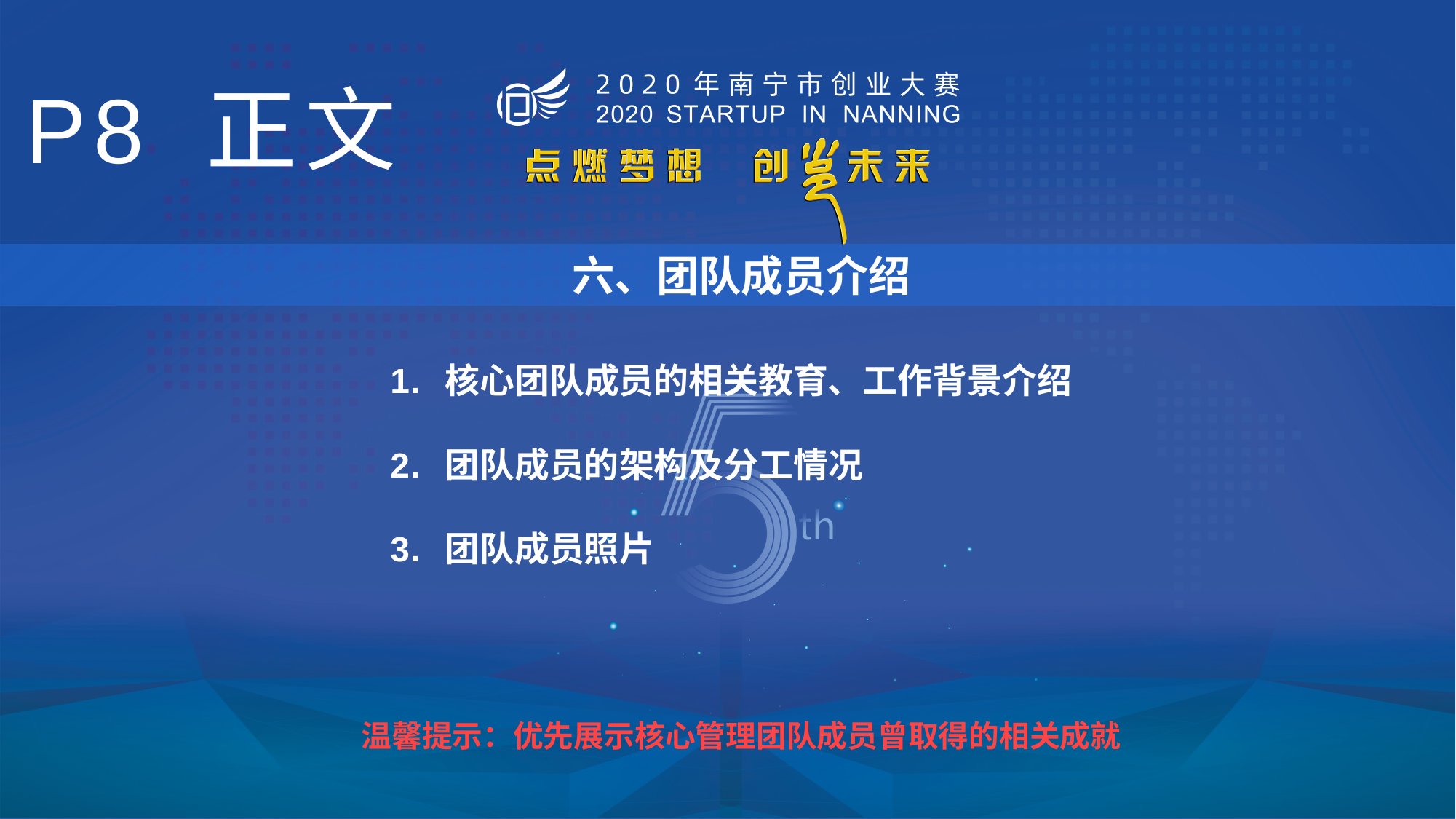

P8 正文
  六、团队成员介绍
核心团队成员的相关教育、工作背景介绍

团队成员的架构及分工情况

团队成员照片
温馨提示：优先展示核心管理团队成员曾取得的相关成就